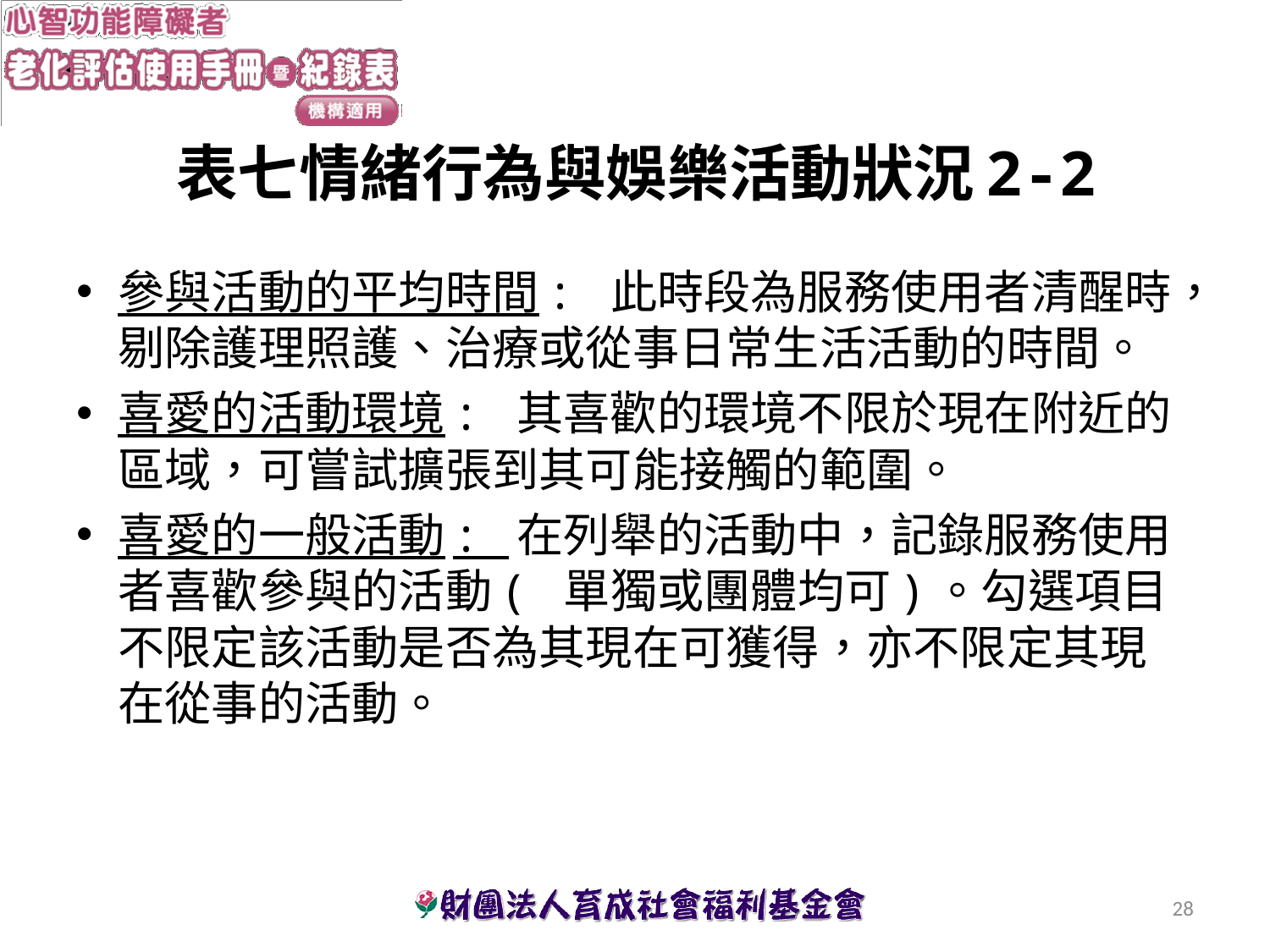

# 表七情緒行為與娛樂活動狀況2-2
參與活動的平均時間: 此時段為服務使用者清醒時，剔除護理照護、治療或從事日常生活活動的時間。
喜愛的活動環境: 其喜歡的環境不限於現在附近的區域，可嘗試擴張到其可能接觸的範圍。
喜愛的一般活動: 在列舉的活動中，記錄服務使用者喜歡參與的活動( 單獨或團體均可)。勾選項目不限定該活動是否為其現在可獲得，亦不限定其現在從事的活動。

28